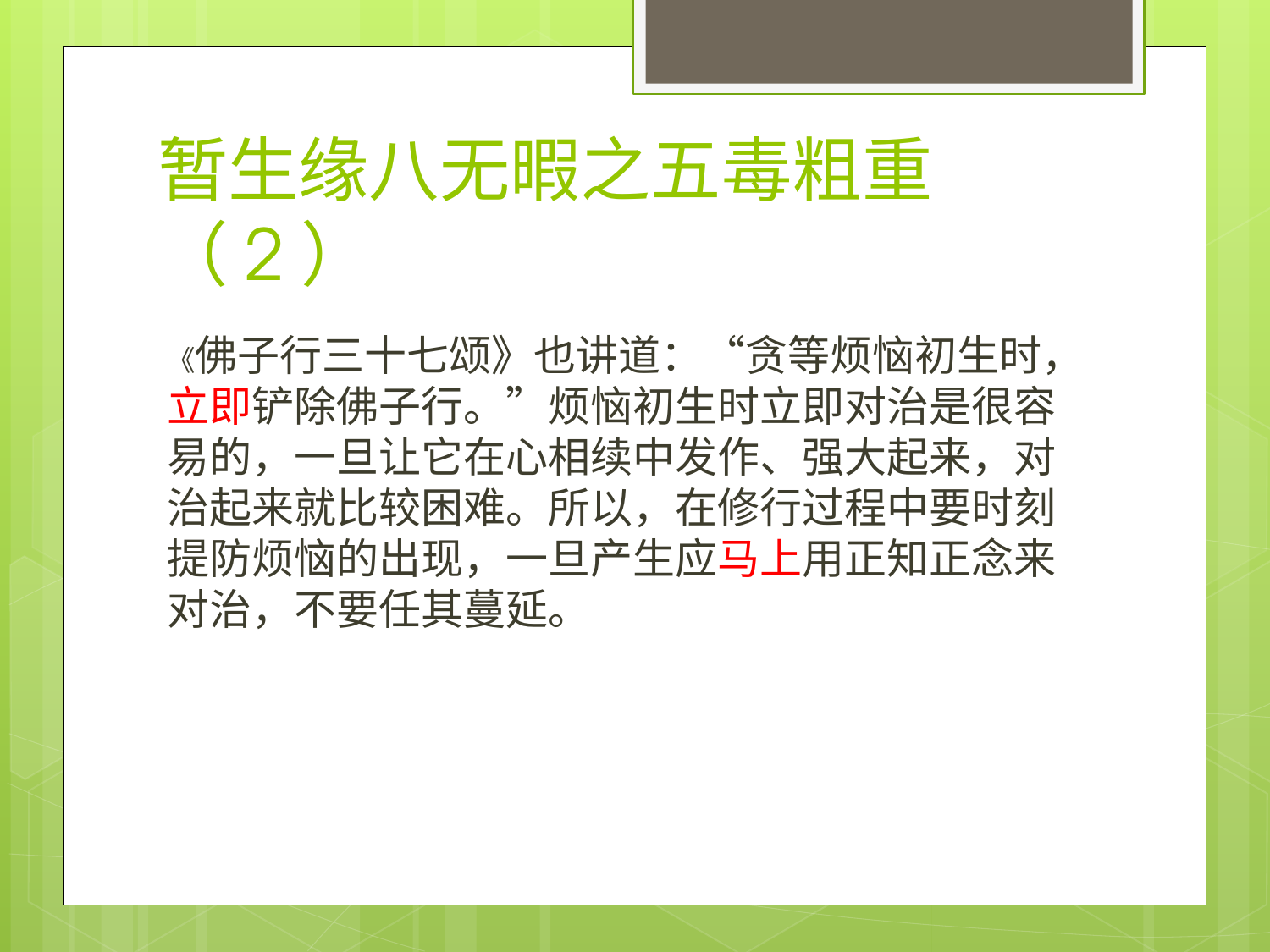

# 暂生缘八无暇之五毒粗重（2）
《佛子行三十七颂》也讲道：“贪等烦恼初生时，立即铲除佛子行。”烦恼初生时立即对治是很容易的，一旦让它在心相续中发作、强大起来，对治起来就比较困难。所以，在修行过程中要时刻提防烦恼的出现，一旦产生应马上用正知正念来对治，不要任其蔓延。